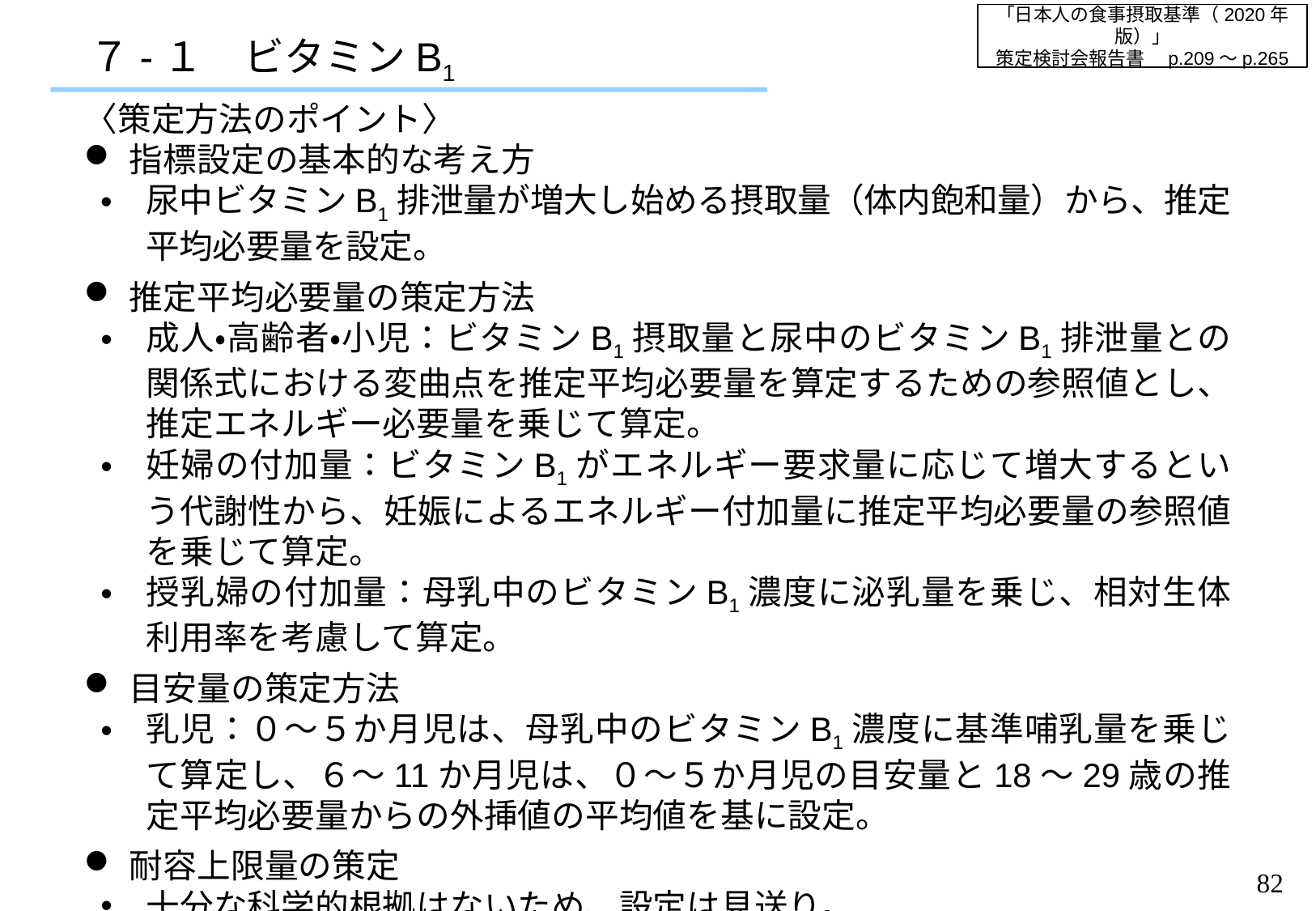

「日本人の食事摂取基準（2020年版）」
策定検討会報告書　p.209～p.265
７-１　ビタミンB1

〈策定方法のポイント〉
指標設定の基本的な考え方
尿中ビタミンB1排泄量が増大し始める摂取量（体内飽和量）から、推定平均必要量を設定。
推定平均必要量の策定方法
成人・高齢者・小児：ビタミンB1摂取量と尿中のビタミンB1排泄量との関係式における変曲点を推定平均必要量を算定するための参照値とし、推定エネルギー必要量を乗じて算定。
妊婦の付加量：ビタミンB1がエネルギー要求量に応じて増大するという代謝性から、妊娠によるエネルギー付加量に推定平均必要量の参照値を乗じて算定。
授乳婦の付加量：母乳中のビタミンB1濃度に泌乳量を乗じ、相対生体利用率を考慮して算定。
目安量の策定方法
乳児：０～５か月児は、母乳中のビタミンB1濃度に基準哺乳量を乗じて算定し、６～11か月児は、０～５か月児の目安量と18～29歳の推定平均必要量からの外挿値の平均値を基に設定。
耐容上限量の策定
十分な科学的根拠はないため、設定は見送り。
82